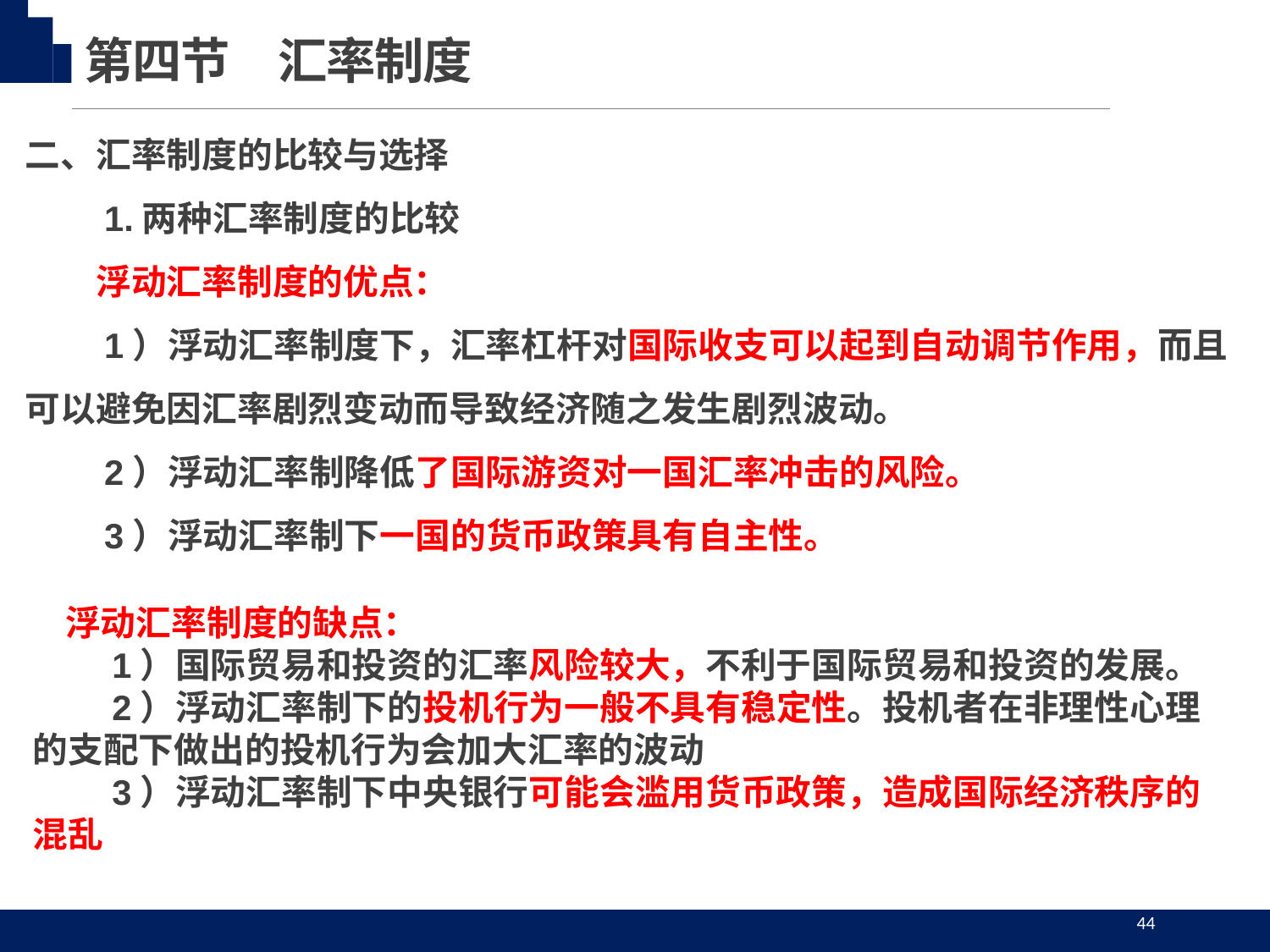

第四节　汇率制度
二、汇率制度的比较与选择
　　1.两种汇率制度的比较
　　浮动汇率制度的优点：
　　1）浮动汇率制度下，汇率杠杆对国际收支可以起到自动调节作用，而且可以避免因汇率剧烈变动而导致经济随之发生剧烈波动。
　　2）浮动汇率制降低了国际游资对一国汇率冲击的风险。
　　3）浮动汇率制下一国的货币政策具有自主性。
   浮动汇率制度的缺点：
　　1）国际贸易和投资的汇率风险较大，不利于国际贸易和投资的发展。
　　2）浮动汇率制下的投机行为一般不具有稳定性。投机者在非理性心理的支配下做出的投机行为会加大汇率的波动
　　3）浮动汇率制下中央银行可能会滥用货币政策，造成国际经济秩序的混乱
44